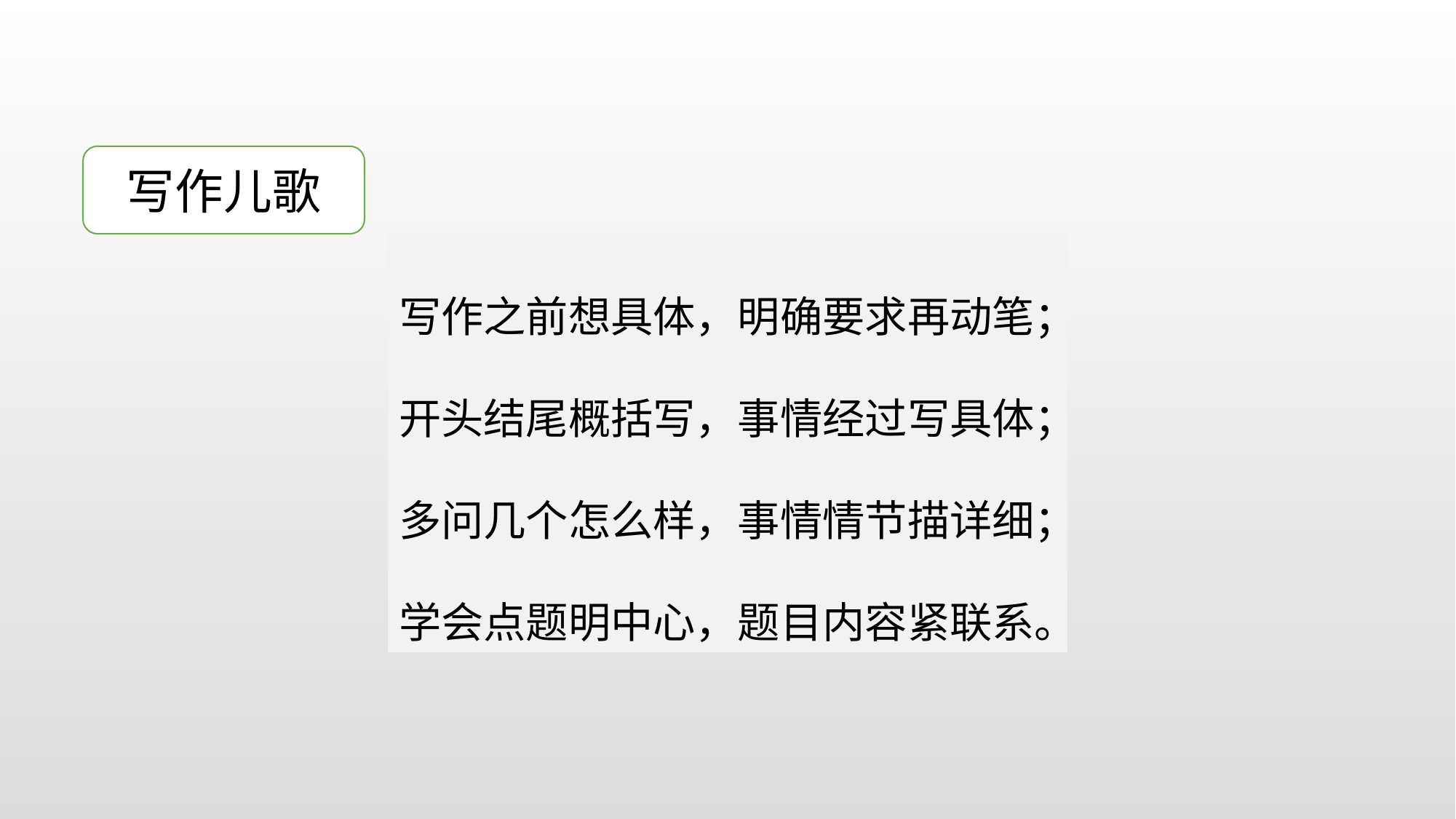

写作儿歌
写作之前想具体，明确要求再动笔；
开头结尾概括写，事情经过写具体；
多问几个怎么样，事情情节描详细；
学会点题明中心，题目内容紧联系。